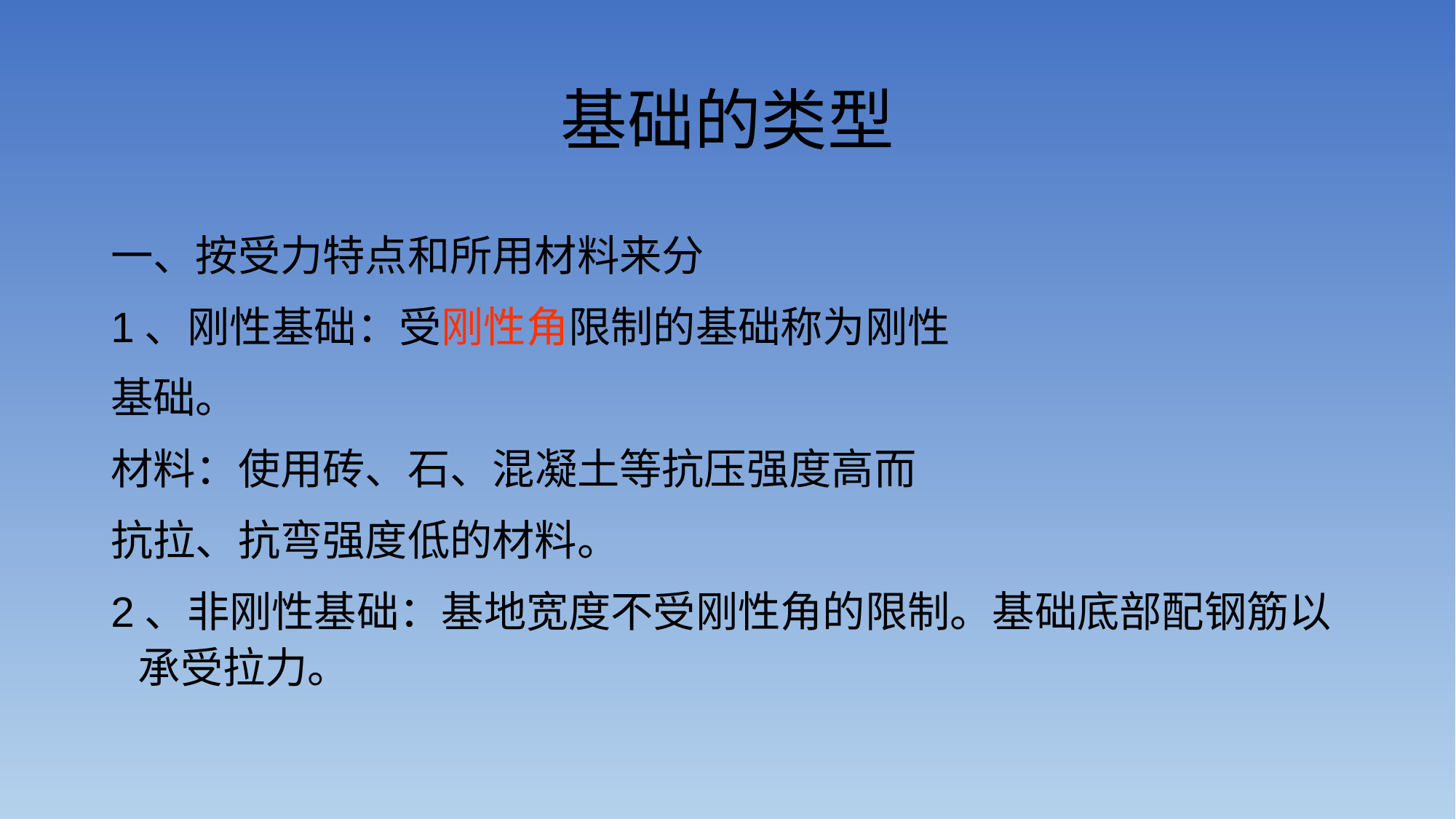

# 基础的类型
一、按受力特点和所用材料来分
1、刚性基础：受刚性角限制的基础称为刚性
基础。
材料：使用砖、石、混凝土等抗压强度高而
抗拉、抗弯强度低的材料。
2、非刚性基础：基地宽度不受刚性角的限制。基础底部配钢筋以承受拉力。